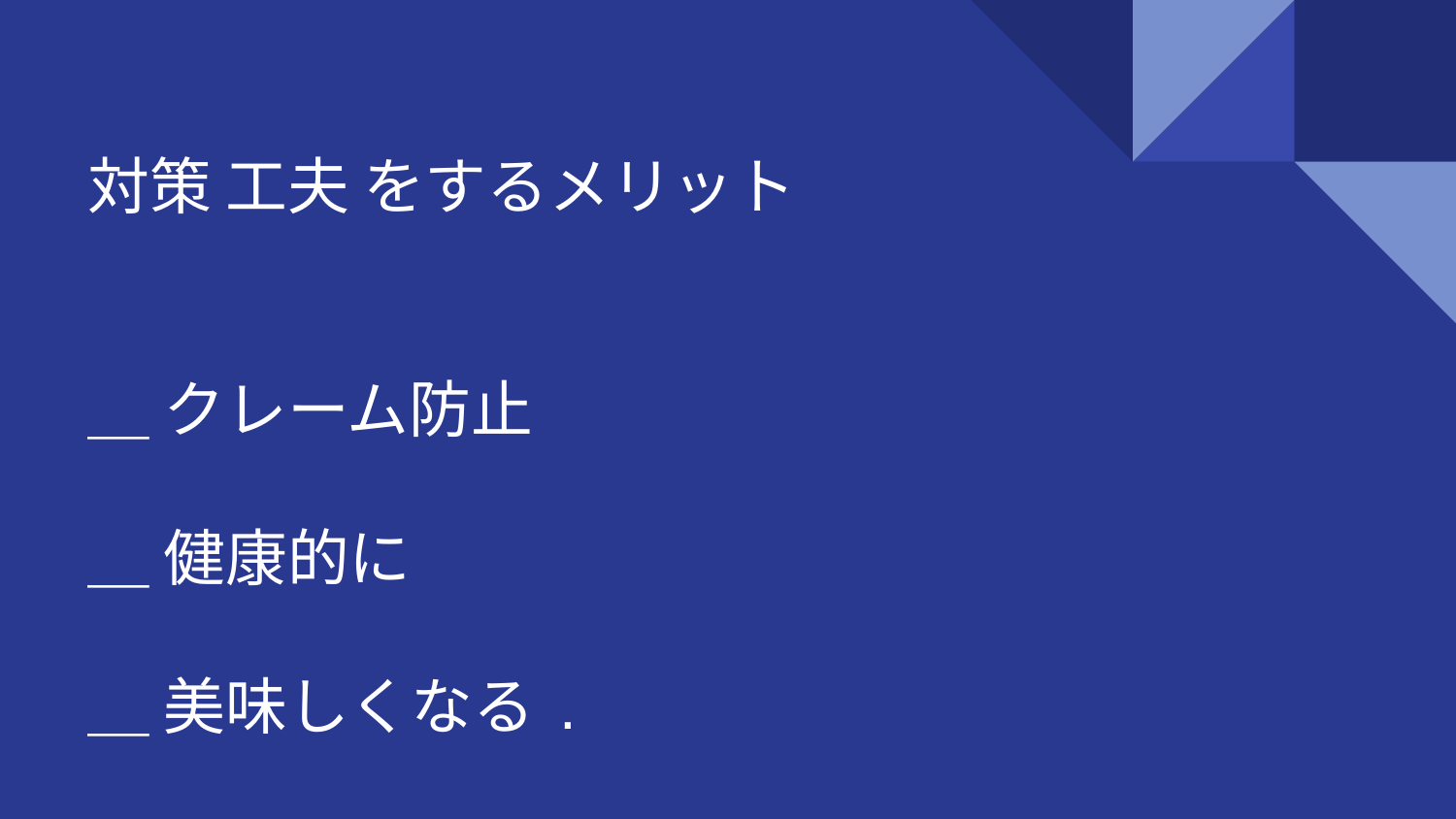

# 対策 工夫 をするメリット

＿ クレーム防止

＿ 健康的に

＿ 美味しくなる .